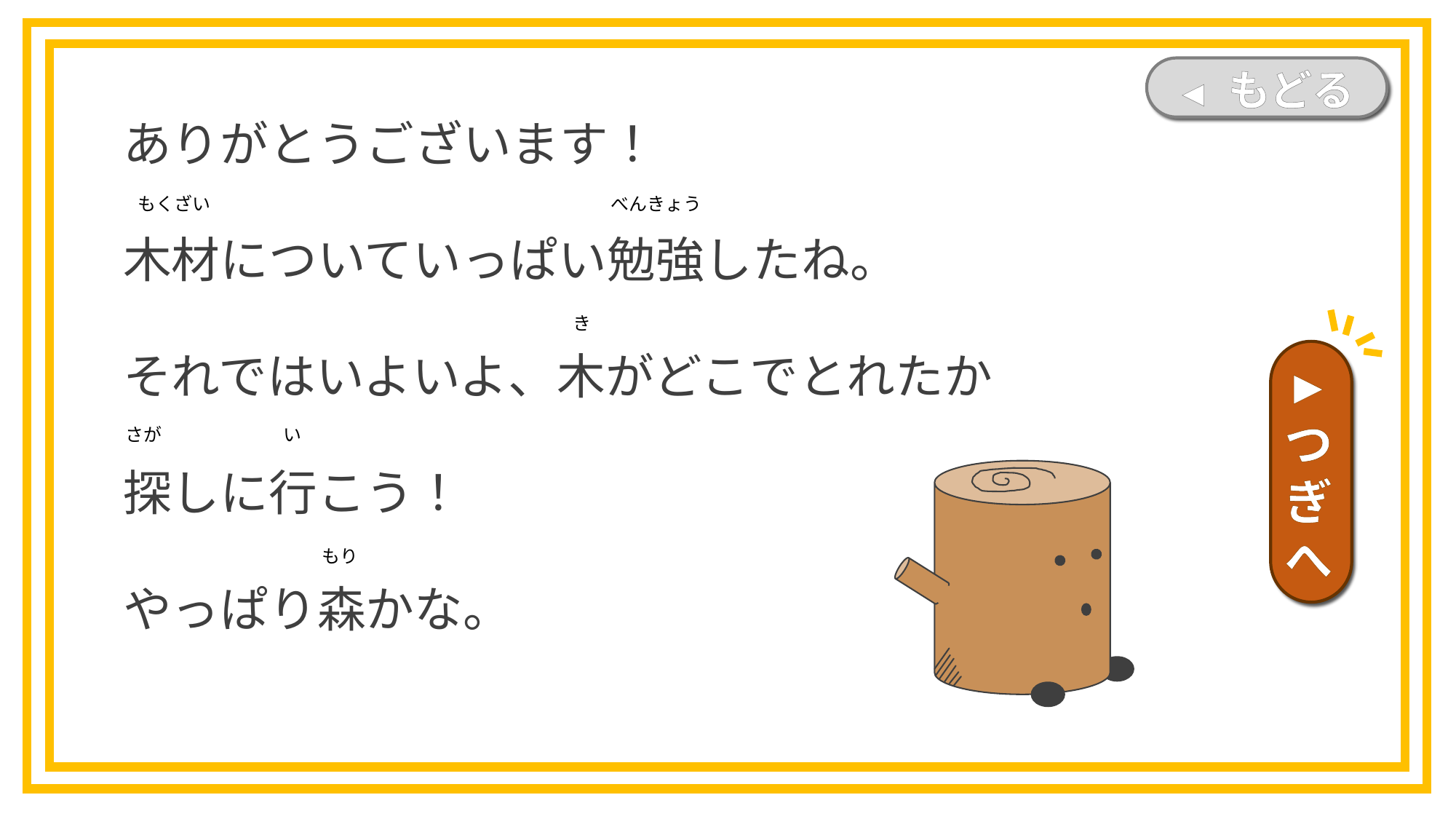

ありがとうございます！
木材についていっぱい勉強したね。
それではいよいよ、木がどこでとれたか
探しに行こう！
やっぱり森かな。
◄ もどる

もくざい
べんきょう
き
►つぎへ
さが
い

もり